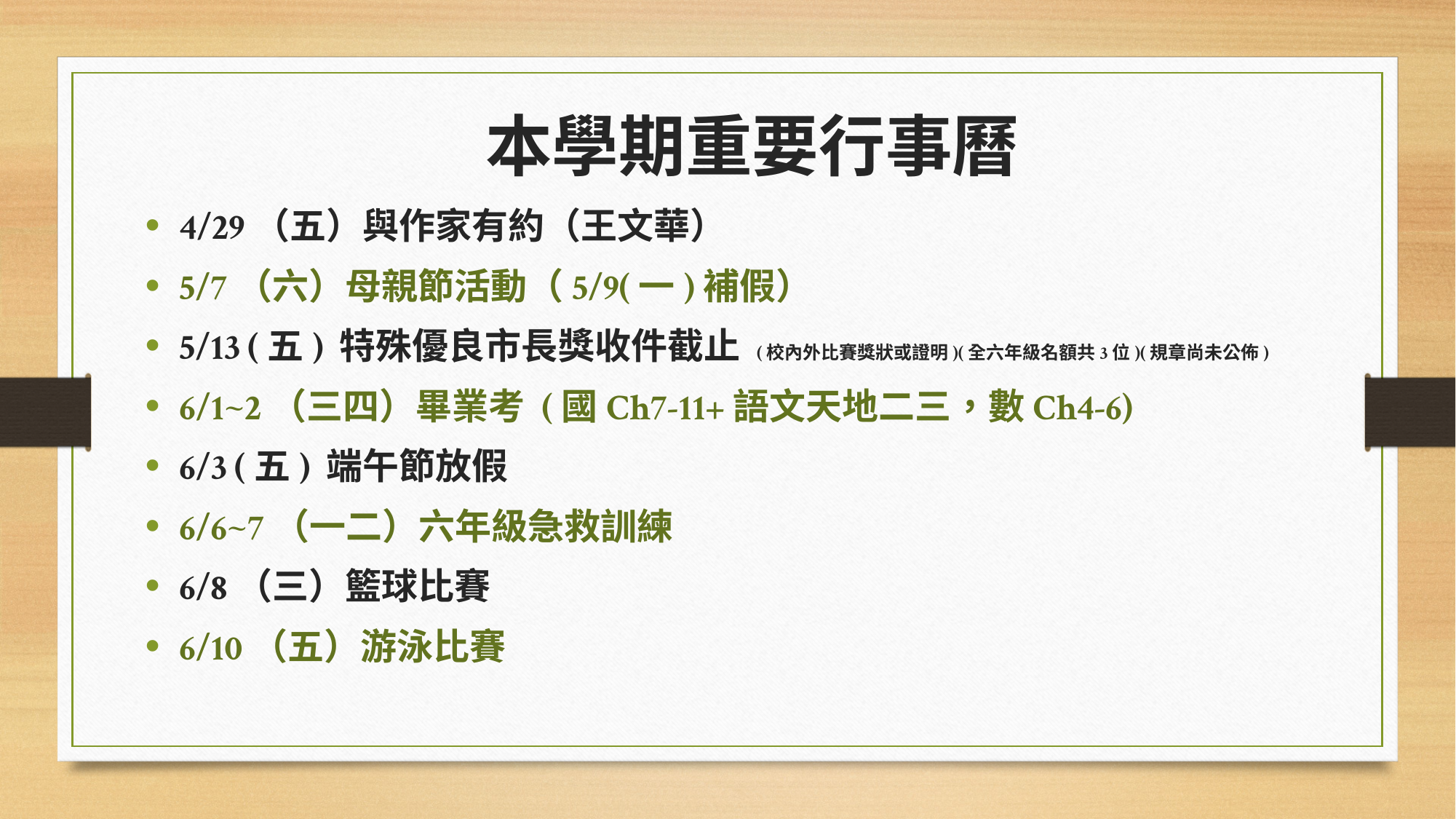

本學期重要行事曆
4/29（五）與作家有約（王文華）
5/7（六）母親節活動（5/9(一)補假）
5/13 (五) 特殊優良市長獎收件截止 (校內外比賽獎狀或證明)(全六年級名額共3位)(規章尚未公佈)
6/1~2（三四）畢業考 (國Ch7-11+語文天地二三，數Ch4-6)
6/3 (五) 端午節放假
6/6~7（一二）六年級急救訓練
6/8（三）籃球比賽
6/10（五）游泳比賽